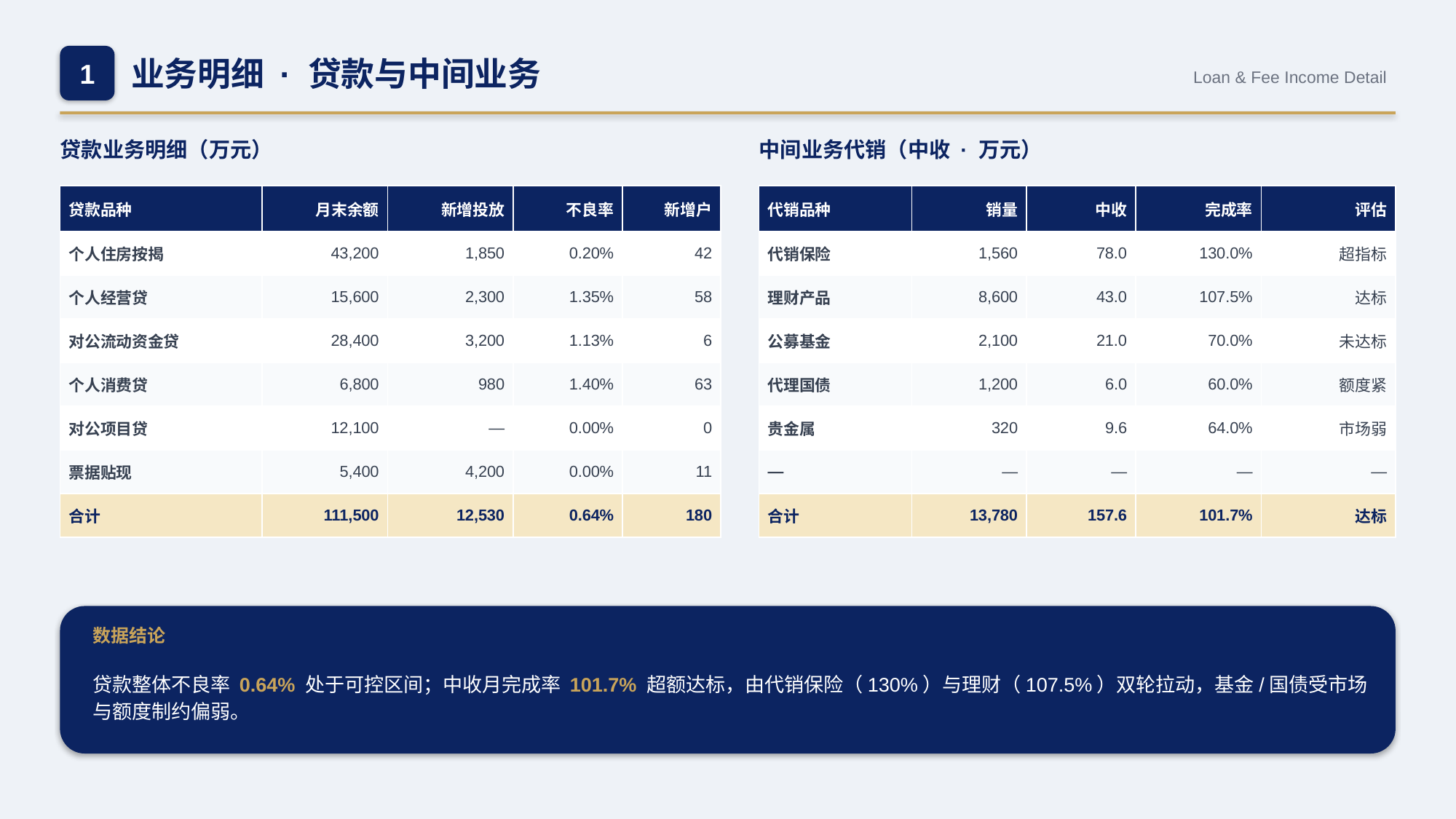

1
业务明细 · 贷款与中间业务
Loan & Fee Income Detail

贷款业务明细（万元）
中间业务代销（中收 · 万元）
| 贷款品种 | 月末余额 | 新增投放 | 不良率 | 新增户 |
| --- | --- | --- | --- | --- |
| 个人住房按揭 | 43,200 | 1,850 | 0.20% | 42 |
| 个人经营贷 | 15,600 | 2,300 | 1.35% | 58 |
| 对公流动资金贷 | 28,400 | 3,200 | 1.13% | 6 |
| 个人消费贷 | 6,800 | 980 | 1.40% | 63 |
| 对公项目贷 | 12,100 | — | 0.00% | 0 |
| 票据贴现 | 5,400 | 4,200 | 0.00% | 11 |
| 合计 | 111,500 | 12,530 | 0.64% | 180 |
| 代销品种 | 销量 | 中收 | 完成率 | 评估 |
| --- | --- | --- | --- | --- |
| 代销保险 | 1,560 | 78.0 | 130.0% | 超指标 |
| 理财产品 | 8,600 | 43.0 | 107.5% | 达标 |
| 公募基金 | 2,100 | 21.0 | 70.0% | 未达标 |
| 代理国债 | 1,200 | 6.0 | 60.0% | 额度紧 |
| 贵金属 | 320 | 9.6 | 64.0% | 市场弱 |
| — | — | — | — | — |
| 合计 | 13,780 | 157.6 | 101.7% | 达标 |

数据结论
贷款整体不良率 0.64% 处于可控区间；中收月完成率 101.7% 超额达标，由代销保险（130%）与理财（107.5%）双轮拉动，基金/国债受市场与额度制约偏弱。